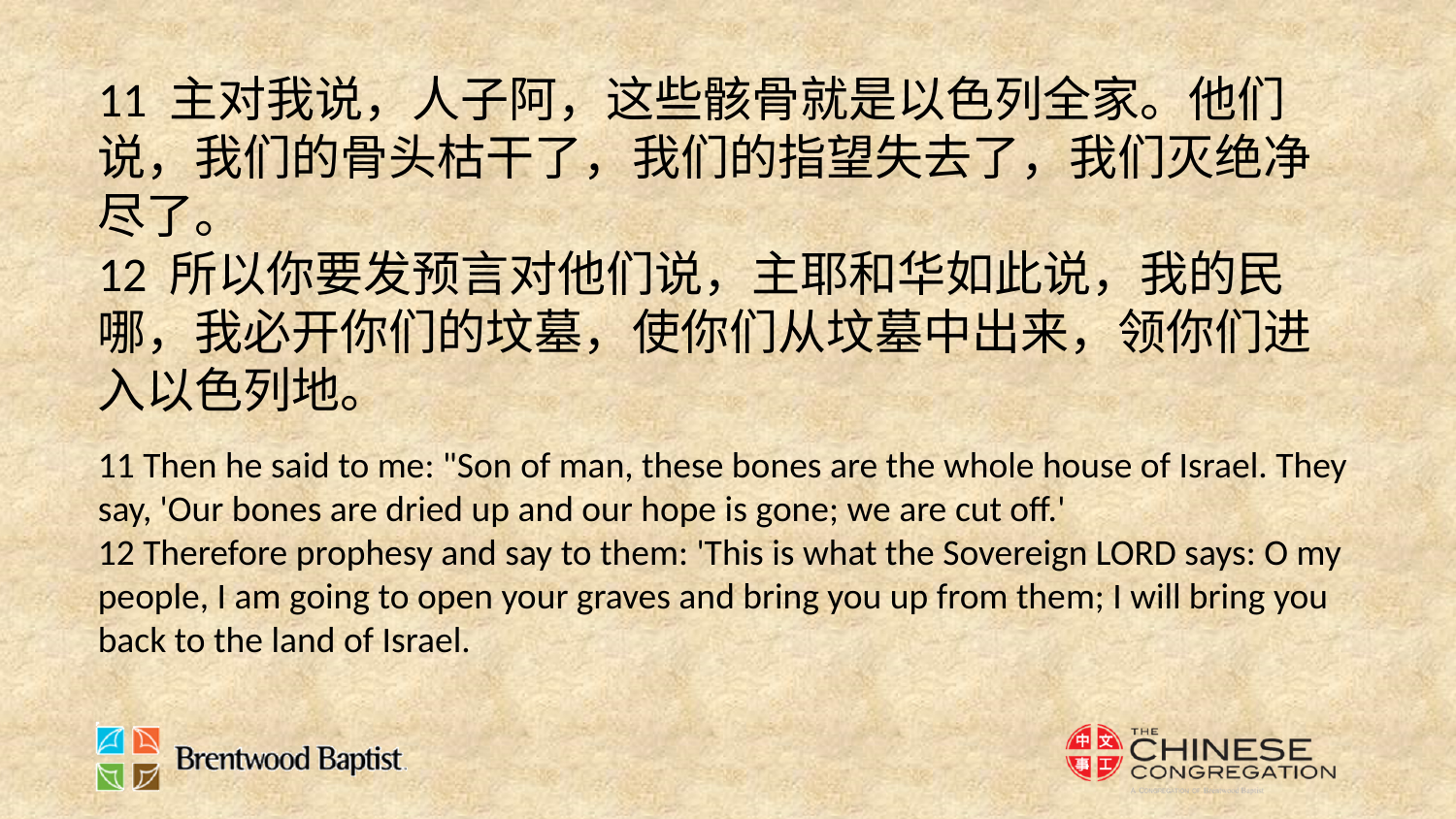

11 主对我说，人子阿，这些骸骨就是以色列全家。他们说，我们的骨头枯干了，我们的指望失去了，我们灭绝净尽了。
12 所以你要发预言对他们说，主耶和华如此说，我的民哪，我必开你们的坟墓，使你们从坟墓中出来，领你们进入以色列地。

11 Then he said to me: "Son of man, these bones are the whole house of Israel. They say, 'Our bones are dried up and our hope is gone; we are cut off.'
12 Therefore prophesy and say to them: 'This is what the Sovereign LORD says: O my people, I am going to open your graves and bring you up from them; I will bring you back to the land of Israel.